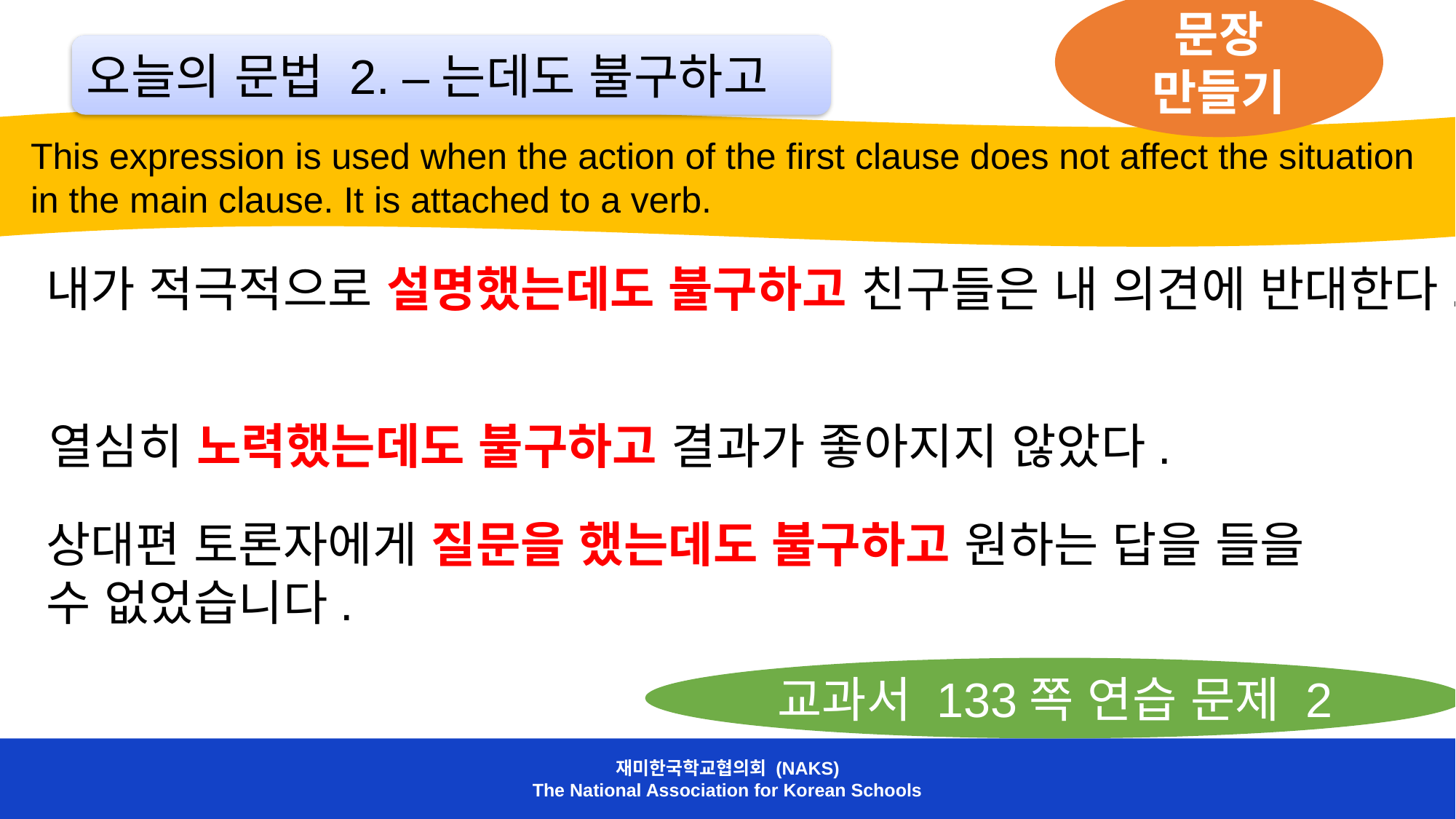

문장 만들기
오늘의 문법 2. –는데도 불구하고
  This expression is used when the action of the first clause does not affect the situation
  in the main clause. It is attached to a verb.
내가 적극적으로 설명했는데도 불구하고 친구들은 내 의견에 반대한다.
열심히 노력했는데도 불구하고 결과가 좋아지지 않았다.
상대편 토론자에게 질문을 했는데도 불구하고 원하는 답을 들을
수 없었습니다.
교과서 133쪽 연습 문제 2
재미한국학교협의회 (NAKS)
The National Association for Korean Schools